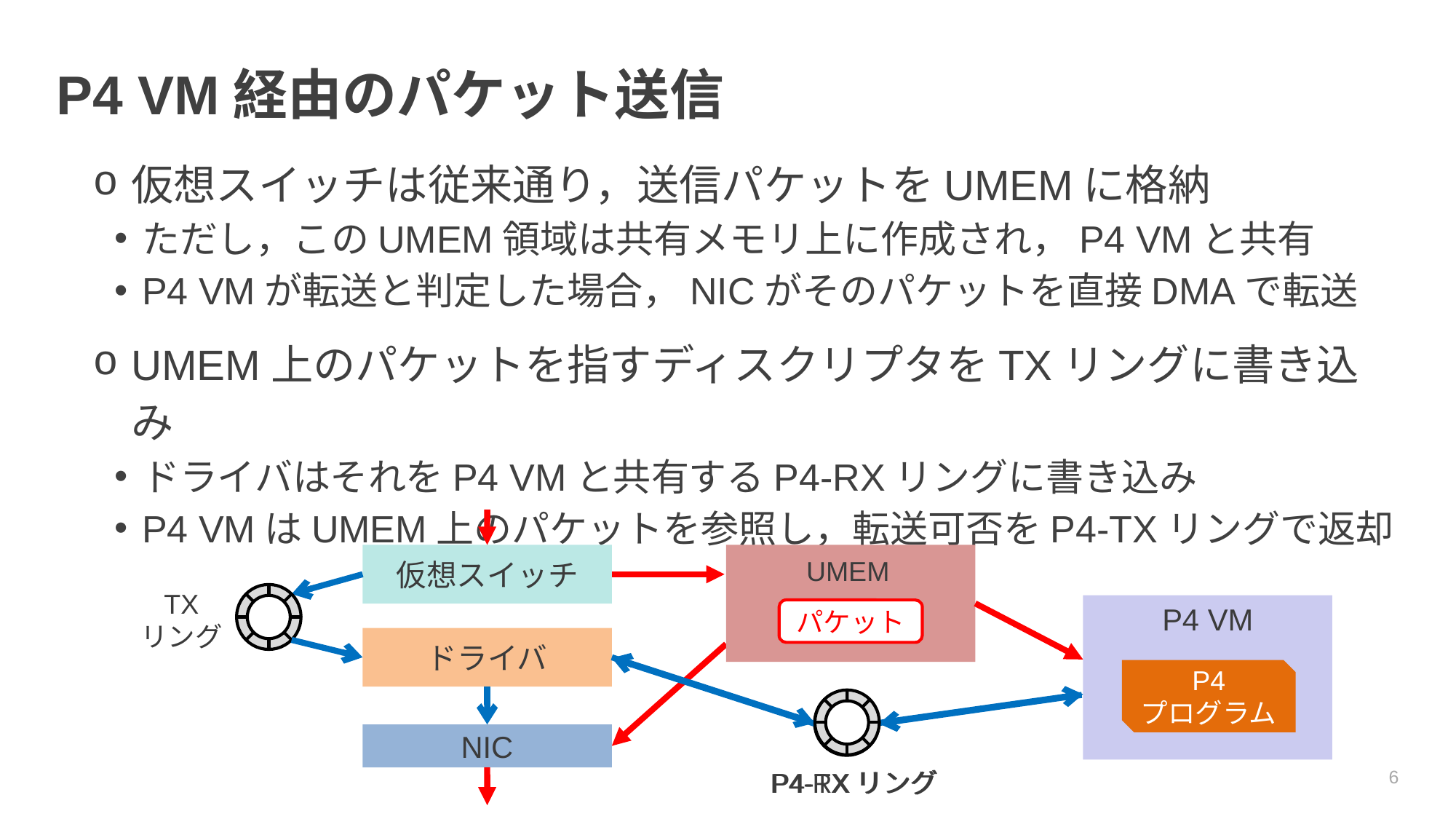

# P4 VM経由のパケット送信
仮想スイッチは従来通り，送信パケットをUMEMに格納
ただし，このUMEM領域は共有メモリ上に作成され，P4 VMと共有
P4 VMが転送と判定した場合，NICがそのパケットを直接DMAで転送
UMEM上のパケットを指すディスクリプタをTXリングに書き込み
ドライバはそれをP4 VMと共有するP4-RXリングに書き込み
P4 VMはUMEM上のパケットを参照し，転送可否をP4-TXリングで返却
仮想スイッチ

UMEM
TX
リング

P4 VM
P4
プログラム
パケット
ドライバ

NIC
 P4-TXリング
 P4-RXリング
6